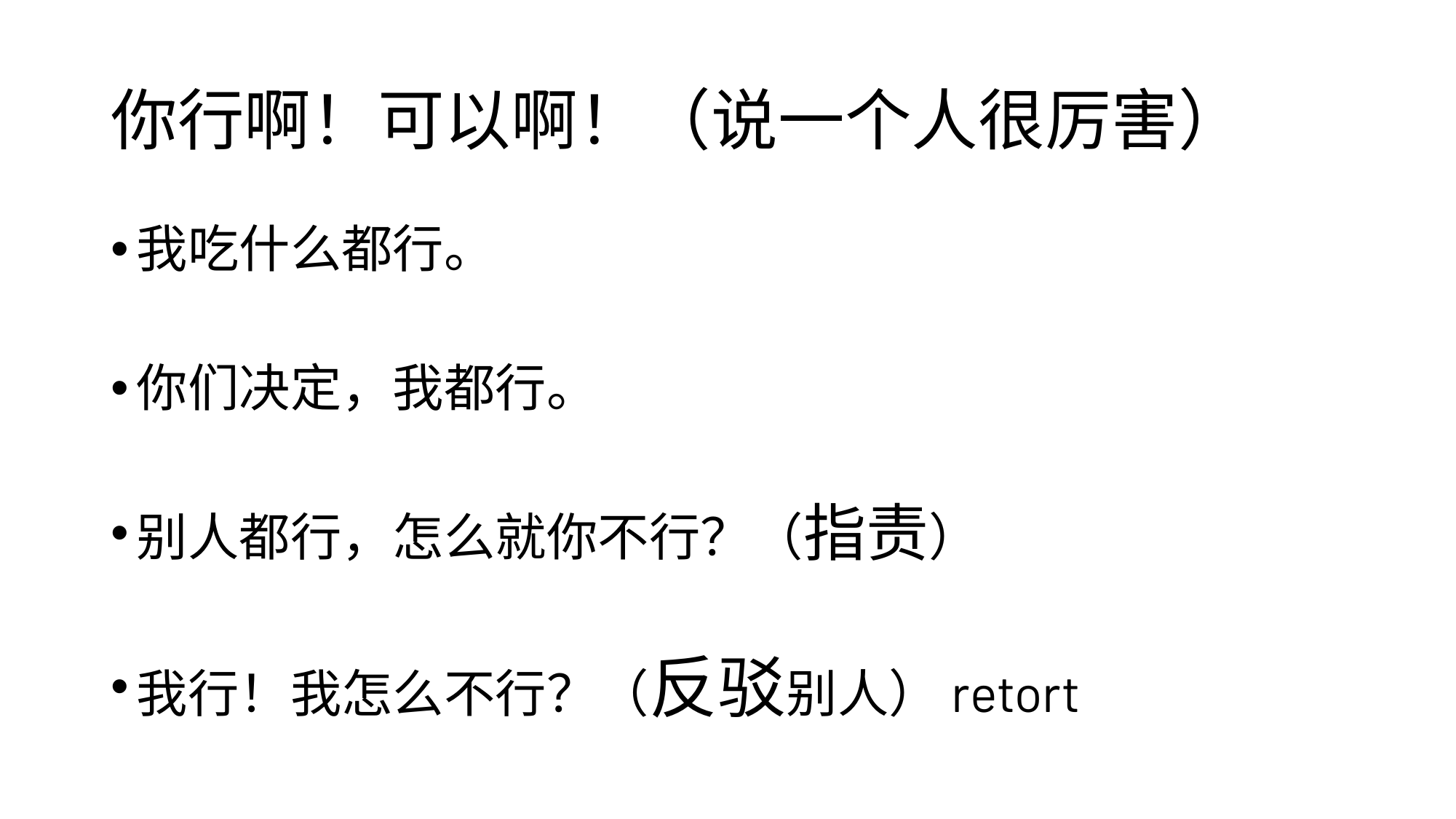

# 你行啊！可以啊！（说一个人很厉害）
我吃什么都行。

你们决定，我都行。

别人都行，怎么就你不行？（指责）

我行！我怎么不行？（反驳别人）retort